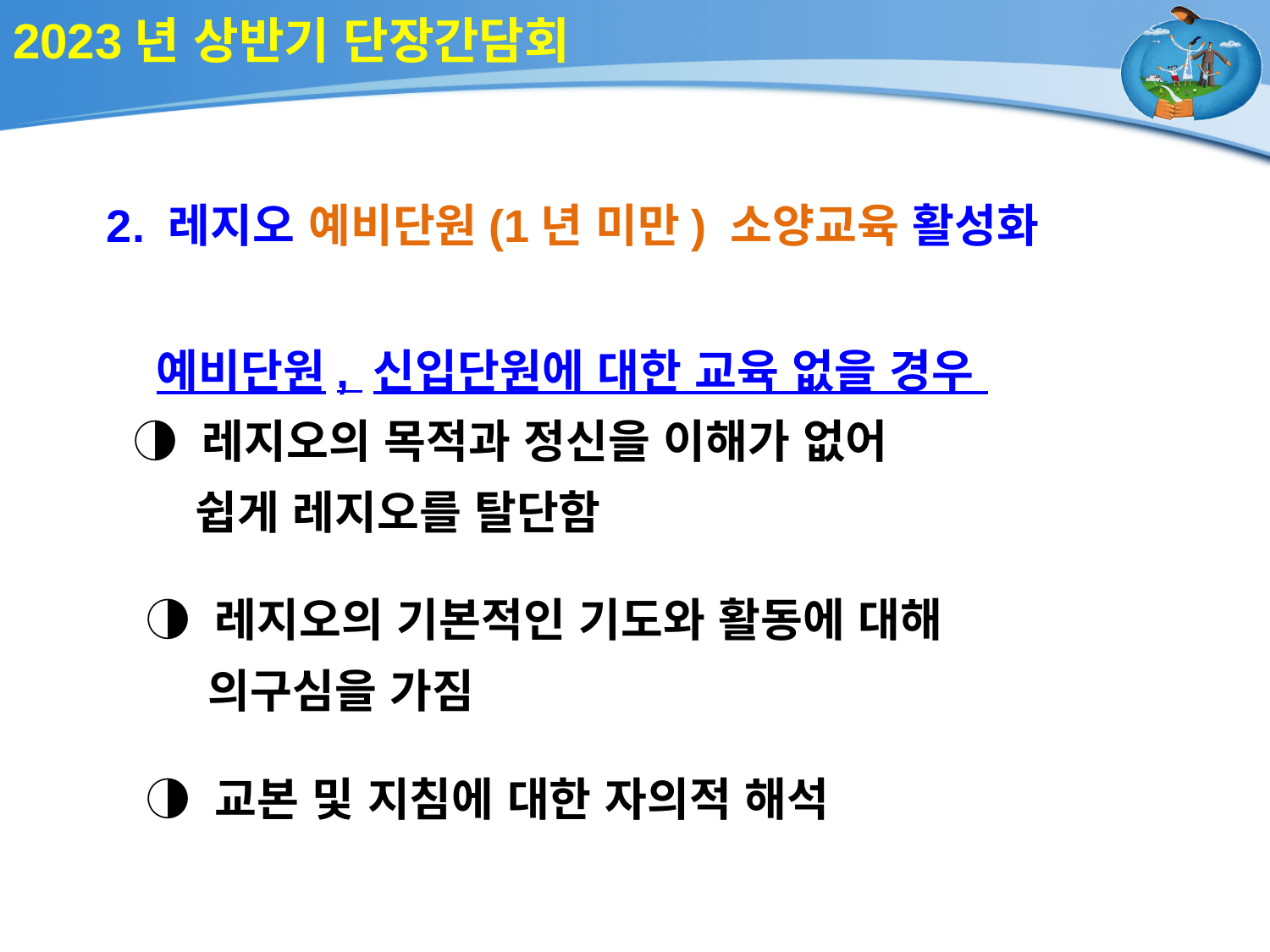

2023년 상반기 단장간담회
2. 레지오 예비단원(1년 미만) 소양교육 활성화

   예비단원, 신입단원에 대한 교육 없을 경우
  ◑ 레지오의 목적과 정신을 이해가 없어
      쉽게 레지오를 탈단함

   ◑ 레지오의 기본적인 기도와 활동에 대해
       의구심을 가짐

   ◑ 교본 및 지침에 대한 자의적 해석